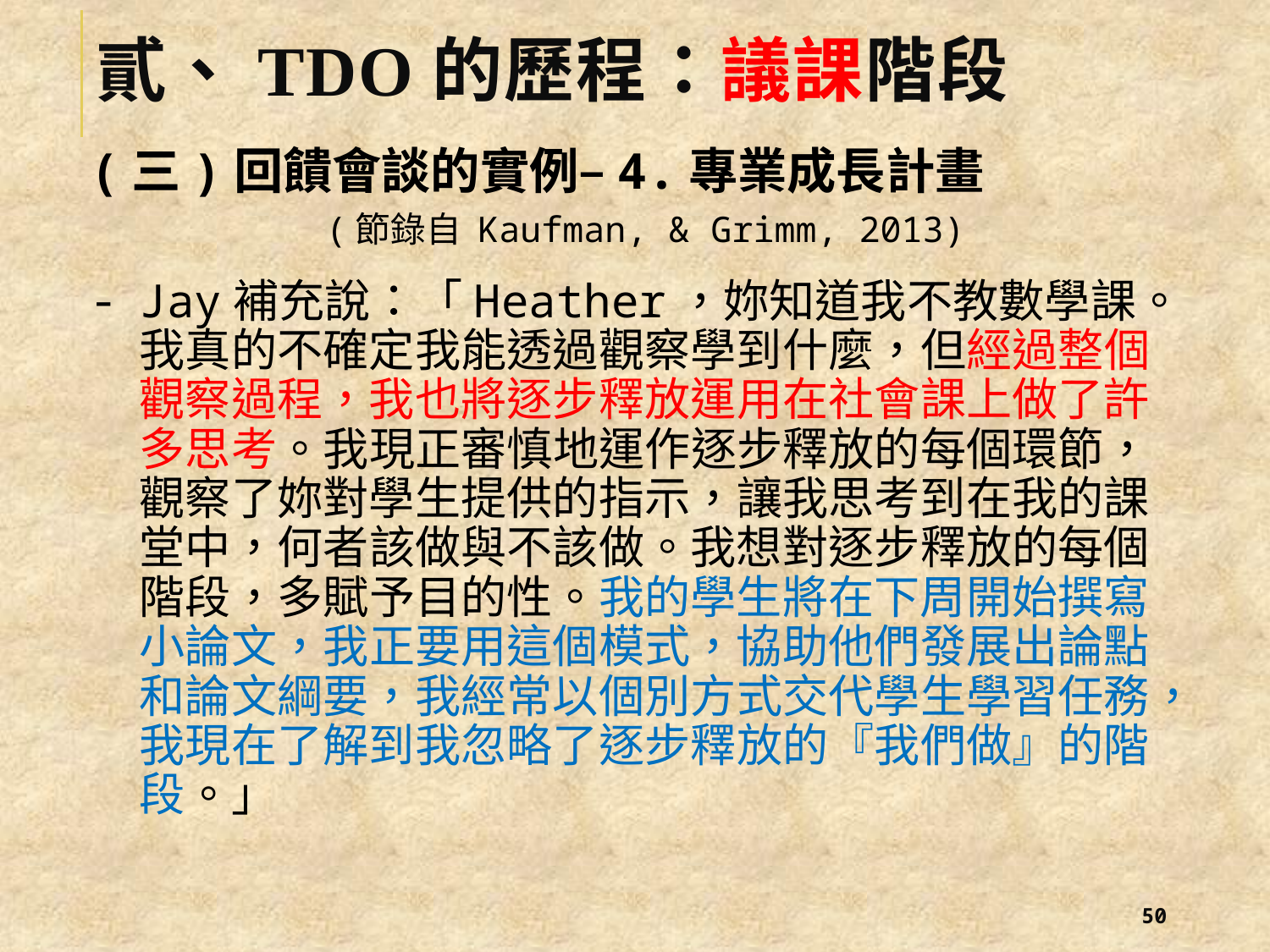

# 貳、TDO的歷程：議課階段
(三)回饋會談的實例–4.專業成長計畫
                    (節錄自 Kaufman, & Grimm, 2013)
Jay補充說：「Heather，妳知道我不教數學課。我真的不確定我能透過觀察學到什麼，但經過整個觀察過程，我也將逐步釋放運用在社會課上做了許多思考。我現正審慎地運作逐步釋放的每個環節，觀察了妳對學生提供的指示，讓我思考到在我的課堂中，何者該做與不該做。我想對逐步釋放的每個階段，多賦予目的性。我的學生將在下周開始撰寫小論文，我正要用這個模式，協助他們發展出論點和論文綱要，我經常以個別方式交代學生學習任務，我現在了解到我忽略了逐步釋放的『我們做』的階段。」

50